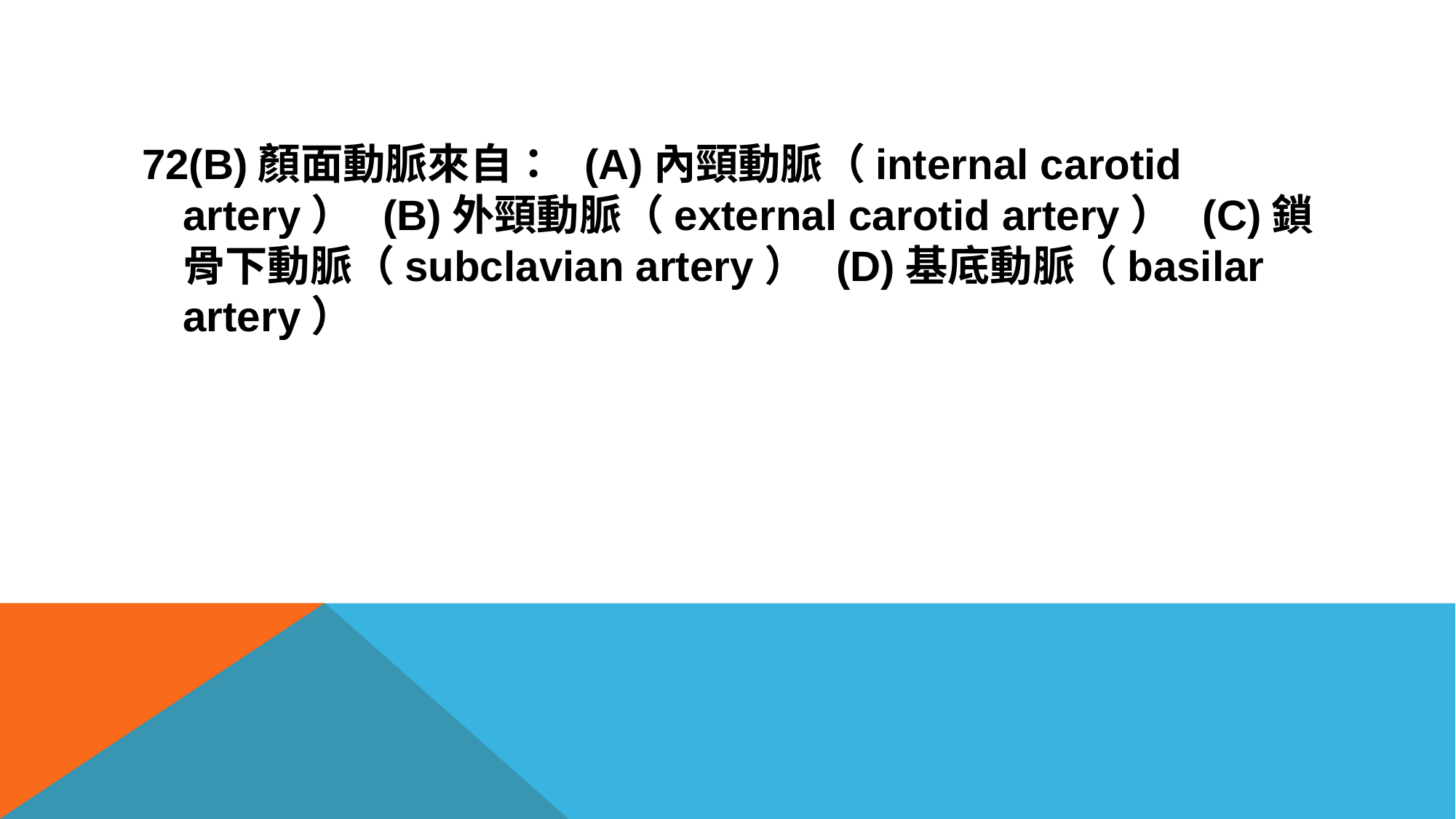

#
72(B)顏面動脈來自：  (A)內頸動脈（internal carotid artery）  (B)外頸動脈（external carotid artery）  (C)鎖骨下動脈（subclavian artery）  (D)基底動脈（basilar artery）